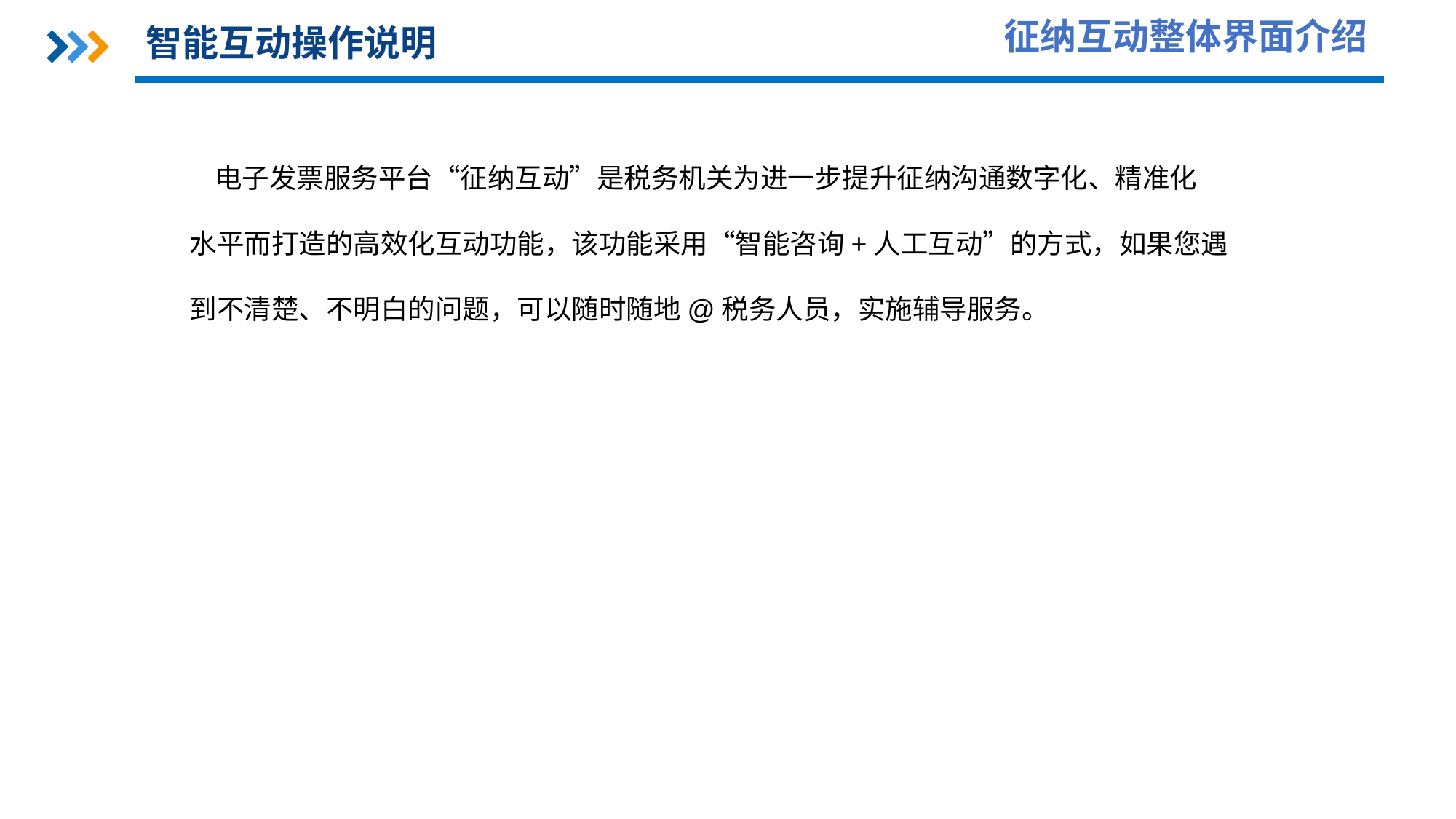

征纳互动整体界面介绍
# 智能互动操作说明
   电子发票服务平台“征纳互动”是税务机关为进一步提升征纳沟通数字化、精准化

水平而打造的高效化互动功能，该功能采用“智能咨询+人工互动”的方式，如果您遇

到不清楚、不明白的问题，可以随时随地@税务人员，实施辅导服务。